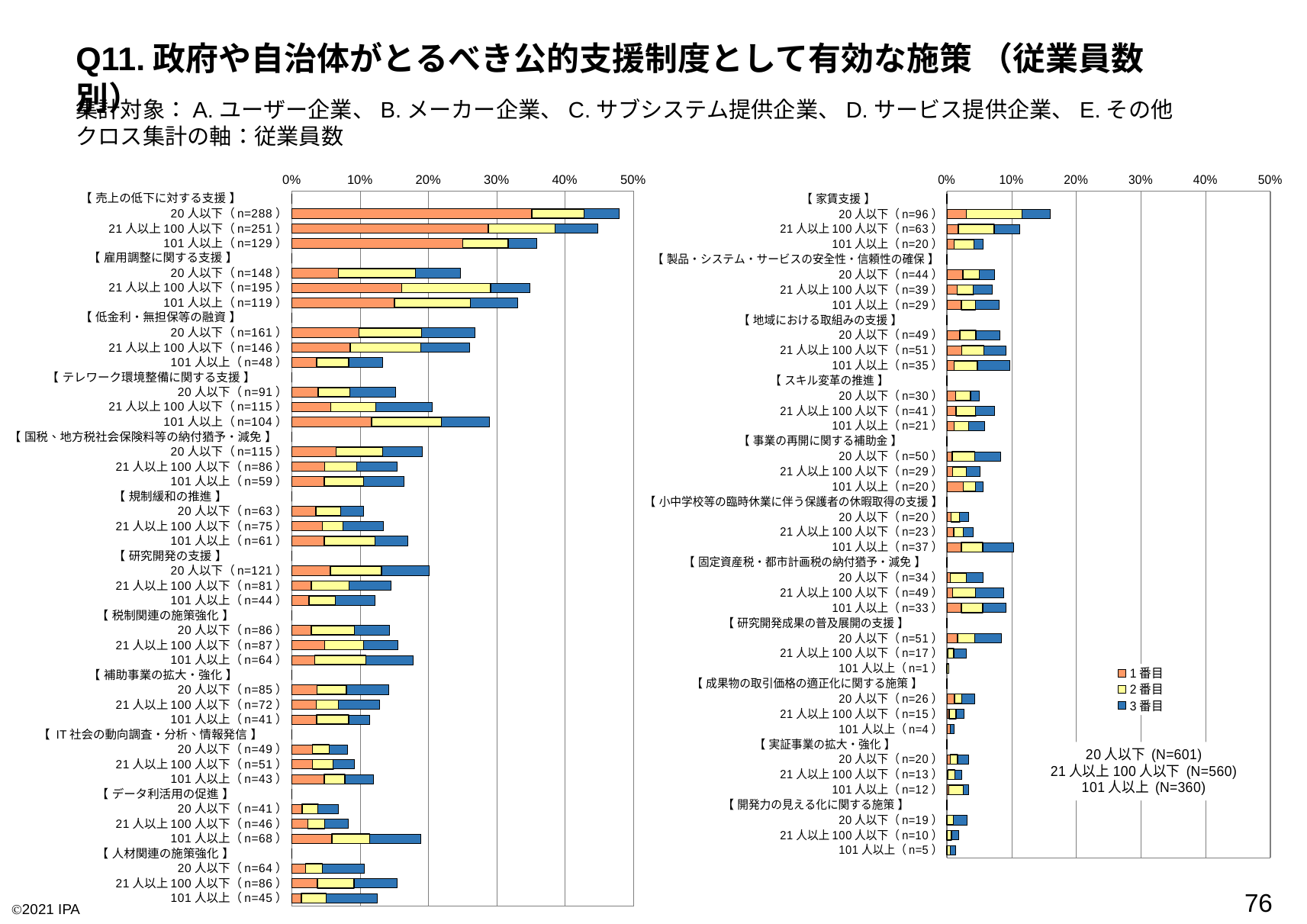

Q11.政府や自治体がとるべき公的支援制度として有効な施策 （従業員数別）
集計対象：A.ユーザー企業、B.メーカー企業、C.サブシステム提供企業、D.サービス提供企業、E.その他
クロス集計の軸：従業員数

### Chart

| Category | 1番目 | 2番目 | 3番目 |
|---|---|---|---|
| 【 売上の低下に対する支援 】              | 0.0 | 0.0 | 0.0 |
| 20人以下（n=288） | 0.35108153078202997 | 0.07653910149750416 | 0.051580698835274545 |
| 21人以上100人以下（n=251） | 0.2875 | 0.09821428571428571 | 0.0625 |
| 101人以上（n=129） | 0.25 | 0.06666666666666667 | 0.041666666666666664 |
| 【 雇用調整に関する支援 】               | 0.0 | 0.0 | 0.0 |
| 20人以下（n=148） | 0.06821963394342762 | 0.11314475873544093 | 0.064891846921797 |
| 21人以上100人以下（n=195） | 0.16071428571428573 | 0.13035714285714287 | 0.05714285714285714 |
| 101人以上（n=119） | 0.15 | 0.1111111111111111 | 0.06944444444444445 |
| 【 低金利・無担保等の融資 】              | 0.0 | 0.0 | 0.0 |
| 20人以下（n=161） | 0.09816971713810316 | 0.09151414309484193 | 0.07820299500831947 |
| 21人以上100人以下（n=146） | 0.08571428571428572 | 0.10357142857142858 | 0.07142857142857142 |
| 101人以上（n=48） | 0.03611111111111111 | 0.04722222222222222 | 0.05 |
| 【 テレワーク環境整備に関する支援 】          | 0.0 | 0.0 | 0.0 |
| 20人以下（n=91） | 0.03826955074875208 | 0.04658901830282862 | 0.06655574043261231 |
| 21人以上100人以下（n=115） | 0.05714285714285714 | 0.06607142857142857 | 0.08214285714285714 |
| 101人以上（n=104） | 0.11666666666666667 | 0.10277777777777777 | 0.06944444444444445 |
| 【 国税、地方税社会保険料等の納付猶予・減免 】     | 0.0 | 0.0 | 0.0 |
| 20人以下（n=115） | 0.064891846921797 | 0.06821963394342762 | 0.05823627287853577 |
| 21人以上100人以下（n=86） | 0.048214285714285716 | 0.04642857142857143 | 0.05892857142857143 |
| 101人以上（n=59） | 0.04722222222222222 | 0.058333333333333334 | 0.058333333333333334 |
| 【 規制緩和の推進 】                  | 0.0 | 0.0 | 0.0 |
| 20人以下（n=63） | 0.03494176372712146 | 0.036605657237936774 | 0.033277870216306155 |
| 21人以上100人以下（n=75） | 0.044642857142857144 | 0.030357142857142857 | 0.05892857142857143 |
| 101人以上（n=61） | 0.04722222222222222 | 0.075 | 0.04722222222222222 |
| 【 研究開発の支援 】                  | 0.0 | 0.0 | 0.0 |
| 20人以下（n=121） | 0.056572379367720464 | 0.07487520798668885 | 0.06988352745424292 |
| 21人以上100人以下（n=81） | 0.02857142857142857 | 0.055357142857142855 | 0.060714285714285714 |
| 101人以上（n=44） | 0.025 | 0.03888888888888889 | 0.058333333333333334 |
| 【 税制関連の施策強化 】                | 0.0 | 0.0 | 0.0 |
| 20人以下（n=86） | 0.028286189683860232 | 0.0632279534109817 | 0.051580698835274545 |
| 21人以上100人以下（n=87） | 0.048214285714285716 | 0.05714285714285714 | 0.05 |
| 101人以上（n=64） | 0.03333333333333333 | 0.075 | 0.06944444444444445 |
| 【 補助事業の拡大・強化 】               | 0.0 | 0.0 | 0.0 |
| 20人以下（n=85） | 0.036605657237936774 | 0.04326123128119801 | 0.06156405990016639 |
| 21人以上100人以下（n=72） | 0.03571428571428571 | 0.03214285714285714 | 0.060714285714285714 |
| 101人以上（n=41） | 0.03611111111111111 | 0.04722222222222222 | 0.030555555555555555 |
| 【 IT社会の動向調査・分析、情報発信 】        | 0.0 | 0.0 | 0.0 |
| 20人以下（n=49） | 0.029950083194675542 | 0.024958402662229616 | 0.026622296173044926 |
| 21人以上100人以下（n=51） | 0.030357142857142857 | 0.030357142857142857 | 0.030357142857142857 |
| 101人以上（n=43） | 0.04722222222222222 | 0.030555555555555555 | 0.041666666666666664 |
| 【 データ利活用の促進 】                | 0.0 | 0.0 | 0.0 |
| 20人以下（n=41） | 0.014975041597337771 | 0.02329450915141431 | 0.029950083194675542 |
| 21人以上100人以下（n=46） | 0.023214285714285715 | 0.025 | 0.033928571428571426 |
| 101人以上（n=68） | 0.058333333333333334 | 0.05555555555555555 | 0.075 |
| 【 人材関連の施策強化 】                | 0.0 | 0.0 | 0.0 |
| 20人以下（n=64） | 0.019966722129783693 | 0.024958402662229616 | 0.06156405990016639 |
| 21人以上100人以下（n=86） | 0.0375 | 0.05357142857142857 | 0.0625 |
| 101人以上（n=45） | 0.013888888888888888 | 0.03611111111111111 | 0.075 |

### Chart:

| Category | 1番目 | 2番目 | 3番目 |
|---|---|---|---|
| 【 家賃支援 】                     | 0.0 | 0.0 | 0.0 |
| 20人以下（n=96） | 0.029950083194675542 | 0.08652246256239601 | 0.04326123128119801 |
| 21人以上100人以下（n=63） | 0.017857142857142856 | 0.055357142857142855 | 0.039285714285714285 |
| 101人以上（n=20） | 0.011111111111111112 | 0.030555555555555555 | 0.013888888888888888 |
| 【 製品・システム・サービスの安全性・信頼性の確保 】  | 0.0 | 0.0 | 0.0 |
| 20人以下（n=44） | 0.024958402662229616 | 0.024958402662229616 | 0.02329450915141431 |
| 21人以上100人以下（n=39） | 0.01607142857142857 | 0.025 | 0.02857142857142857 |
| 101人以上（n=29） | 0.022222222222222223 | 0.022222222222222223 | 0.03611111111111111 |
| 【 地域における取組みの支援 】             | 0.0 | 0.0 | 0.0 |
| 20人以下（n=49） | 0.019966722129783693 | 0.024958402662229616 | 0.036605657237936774 |
| 21人以上100人以下（n=51） | 0.023214285714285715 | 0.033928571428571426 | 0.033928571428571426 |
| 101人以上（n=35） | 0.011111111111111112 | 0.03611111111111111 | 0.05 |
| 【 スキル変革の推進 】                 | 0.0 | 0.0 | 0.0 |
| 20人以下（n=30） | 0.013311148086522463 | 0.02329450915141431 | 0.013311148086522463 |
| 21人以上100人以下（n=41） | 0.014285714285714285 | 0.030357142857142857 | 0.02857142857142857 |
| 101人以上（n=21） | 0.011111111111111112 | 0.022222222222222223 | 0.025 |
| 【 事業の再開に関する補助金 】             | 0.0 | 0.0 | 0.0 |
| 20人以下（n=50） | 0.008319467554076539 | 0.03494176372712146 | 0.03993344425956739 |
| 21人以上100人以下（n=29） | 0.008928571428571428 | 0.02142857142857143 | 0.02142857142857143 |
| 101人以上（n=20） | 0.025 | 0.019444444444444445 | 0.011111111111111112 |
| 【 小中学校等の臨時休業に伴う保護者の休暇取得の支援 】 | 0.0 | 0.0 | 0.0 |
| 20人以下（n=20） | 0.0066555740432612314 | 0.013311148086522463 | 0.013311148086522463 |
| 21人以上100人以下（n=23） | 0.010714285714285714 | 0.014285714285714285 | 0.01607142857142857 |
| 101人以上（n=37） | 0.022222222222222223 | 0.03333333333333333 | 0.04722222222222222 |
| 【 固定資産税・都市計画税の納付猶予・減免 】      | 0.0 | 0.0 | 0.0 |
| 20人以下（n=34） | 0.004991680532445923 | 0.024958402662229616 | 0.026622296173044926 |
| 21人以上100人以下（n=49） | 0.008928571428571428 | 0.03571428571428571 | 0.04285714285714286 |
| 101人以上（n=33） | 0.022222222222222223 | 0.03333333333333333 | 0.03611111111111111 |
| 【 研究開発成果の普及展開の支援 】           | 0.0 | 0.0 | 0.0 |
| 20人以下（n=51） | 0.016638935108153077 | 0.026622296173044926 | 0.04159733777038269 |
| 21人以上100人以下（n=17） | 0.0017857142857142857 | 0.008928571428571428 | 0.019642857142857142 |
| 101人以上（n=1） | 0.0 | 0.002777777777777778 | 0.0 |
| 【 成果物の取引価格の適正化に関する施策 】       | 0.0 | 0.0 | 0.0 |
| 20人以下（n=26） | 0.011647254575707155 | 0.011647254575707155 | 0.019966722129783693 |
| 21人以上100人以下（n=15） | 0.0035714285714285713 | 0.010714285714285714 | 0.0125 |
| 101人以上（n=4） | 0.005555555555555556 | 0.0 | 0.005555555555555556 |
| 【 実証事業の拡大・強化 】               | 0.0 | 0.0 | 0.0 |
| 20人以下（n=20） | 0.004991680532445923 | 0.011647254575707155 | 0.016638935108153077 |
| 21人以上100人以下（n=13） | 0.0017857142857142857 | 0.010714285714285714 | 0.010714285714285714 |
| 101人以上（n=12） | 0.002777777777777778 | 0.022222222222222223 | 0.008333333333333333 |
| 【 開発力の見える化に関する施策 】           | 0.0 | 0.0 | 0.0 |
| 20人以下（n=19） | 0.0 | 0.009983361064891847 | 0.021630615640599003 |
| 21人以上100人以下（n=10） | 0.0 | 0.007142857142857143 | 0.010714285714285714 |
| 101人以上（n=5） | 0.0 | 0.005555555555555556 | 0.008333333333333333 |